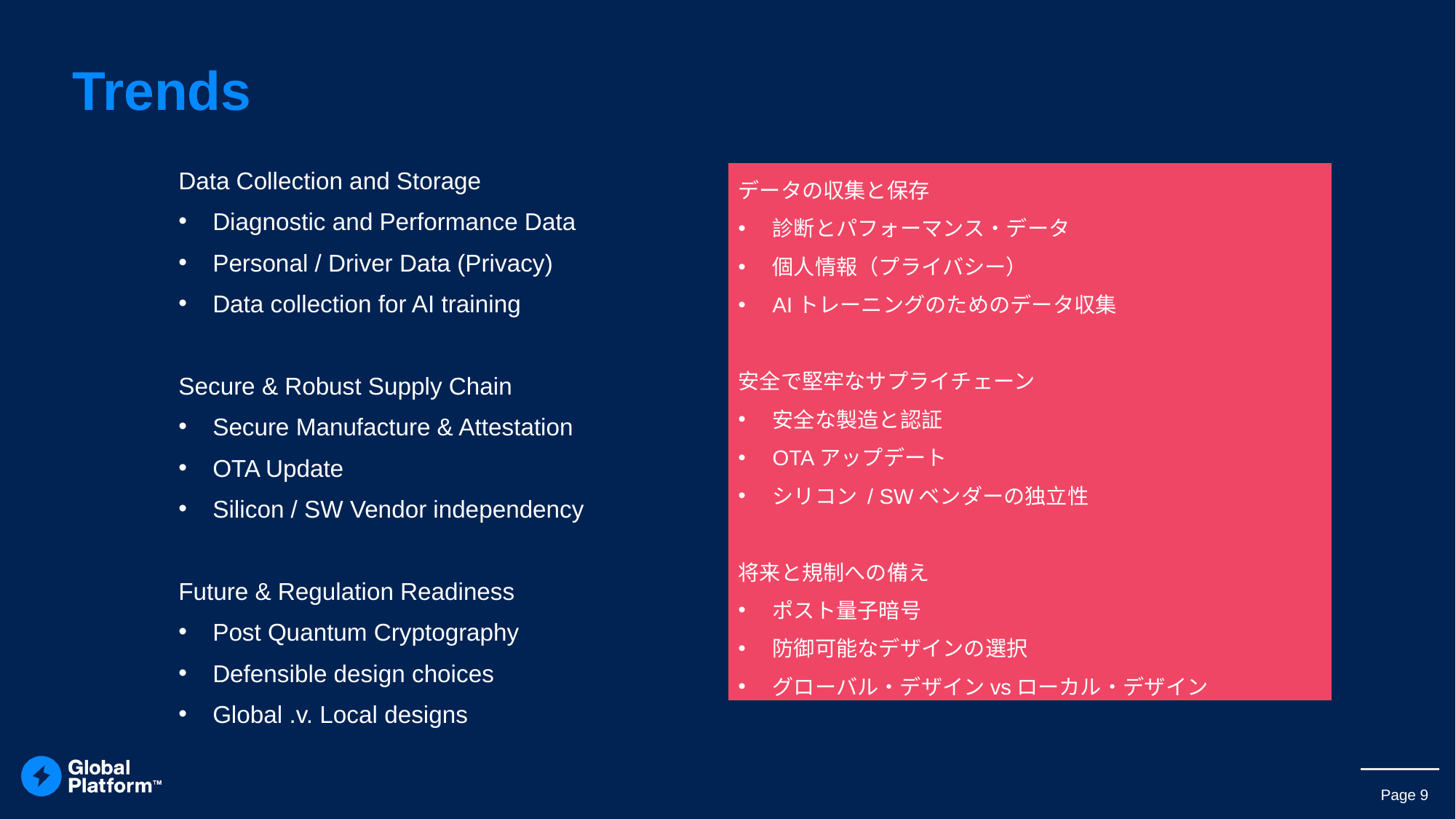

# Trends
Data Collection and Storage
Diagnostic and Performance Data
Personal / Driver Data (Privacy)
Data collection for AI training

Secure & Robust Supply Chain
Secure Manufacture & Attestation
OTA Update
Silicon / SW Vendor independency

Future & Regulation Readiness
Post Quantum Cryptography
Defensible design choices
Global .v. Local designs

データの収集と保存
診断とパフォーマンス・データ
個人情報（プライバシー）
AIトレーニングのためのデータ収集

安全で堅牢なサプライチェーン
安全な製造と認証
OTAアップデート
シリコン / SWベンダーの独立性

将来と規制への備え
ポスト量子暗号
防御可能なデザインの選択
グローバル・デザインvsローカル・デザイン
9